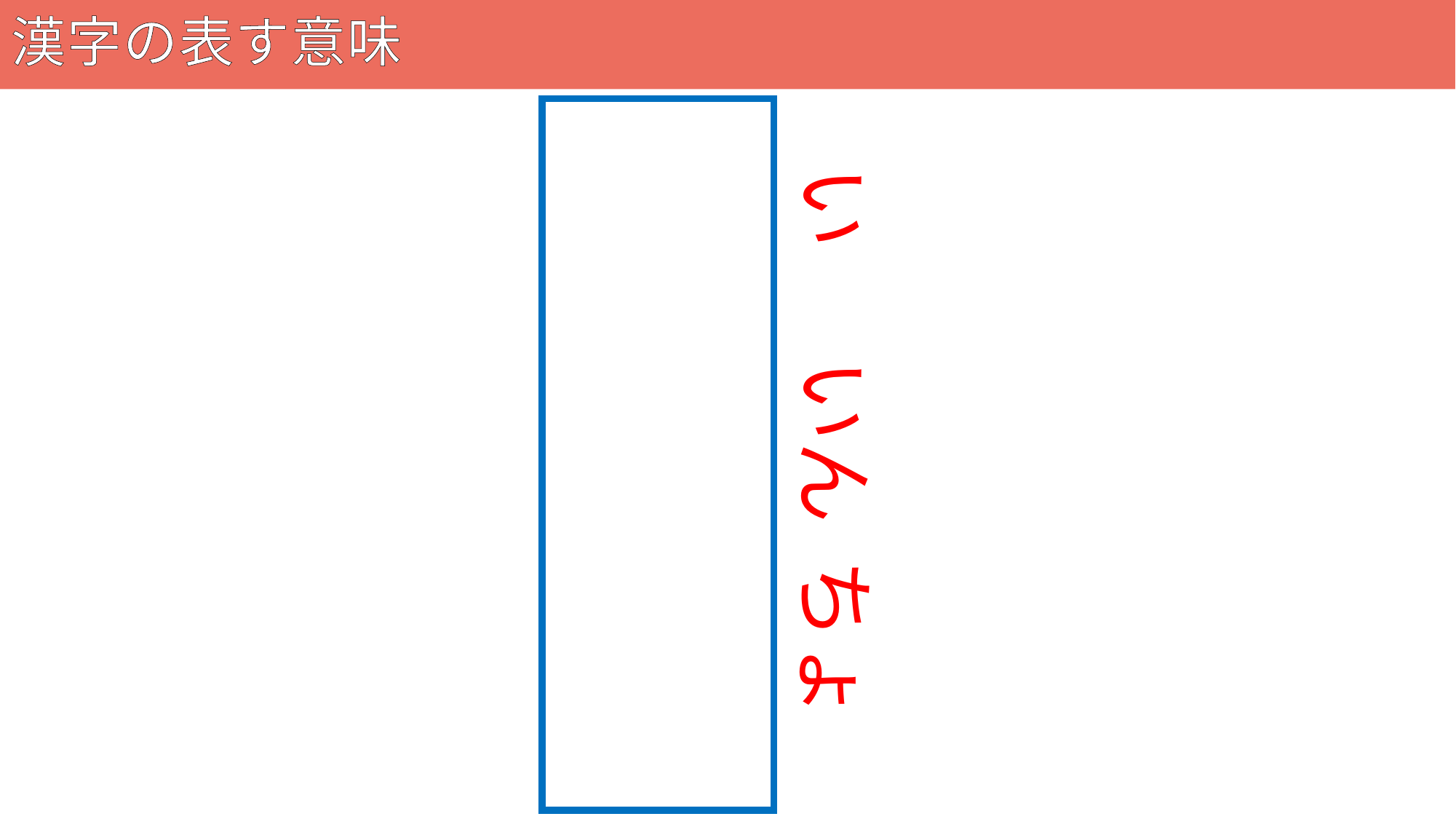

# 漢字の表す意味
78

委員長
い
いん
ちょう